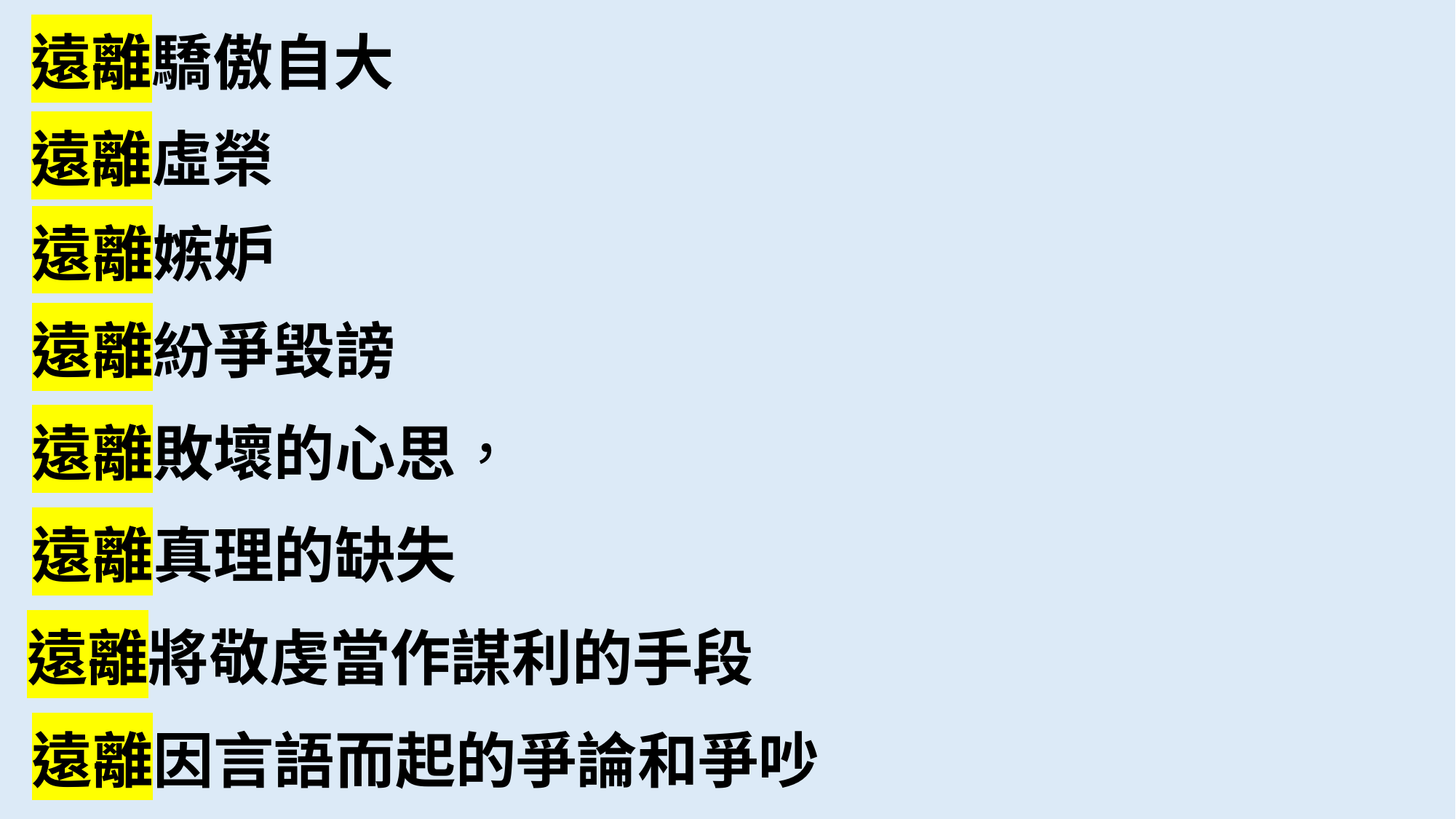

遠離驕傲自大
遠離虛榮
遠離嫉妒
遠離紛爭毀謗
遠離敗壞的心思，
遠離真理的缺失
遠離將敬虔當作謀利的手段
遠離因言語而起的爭論和爭吵